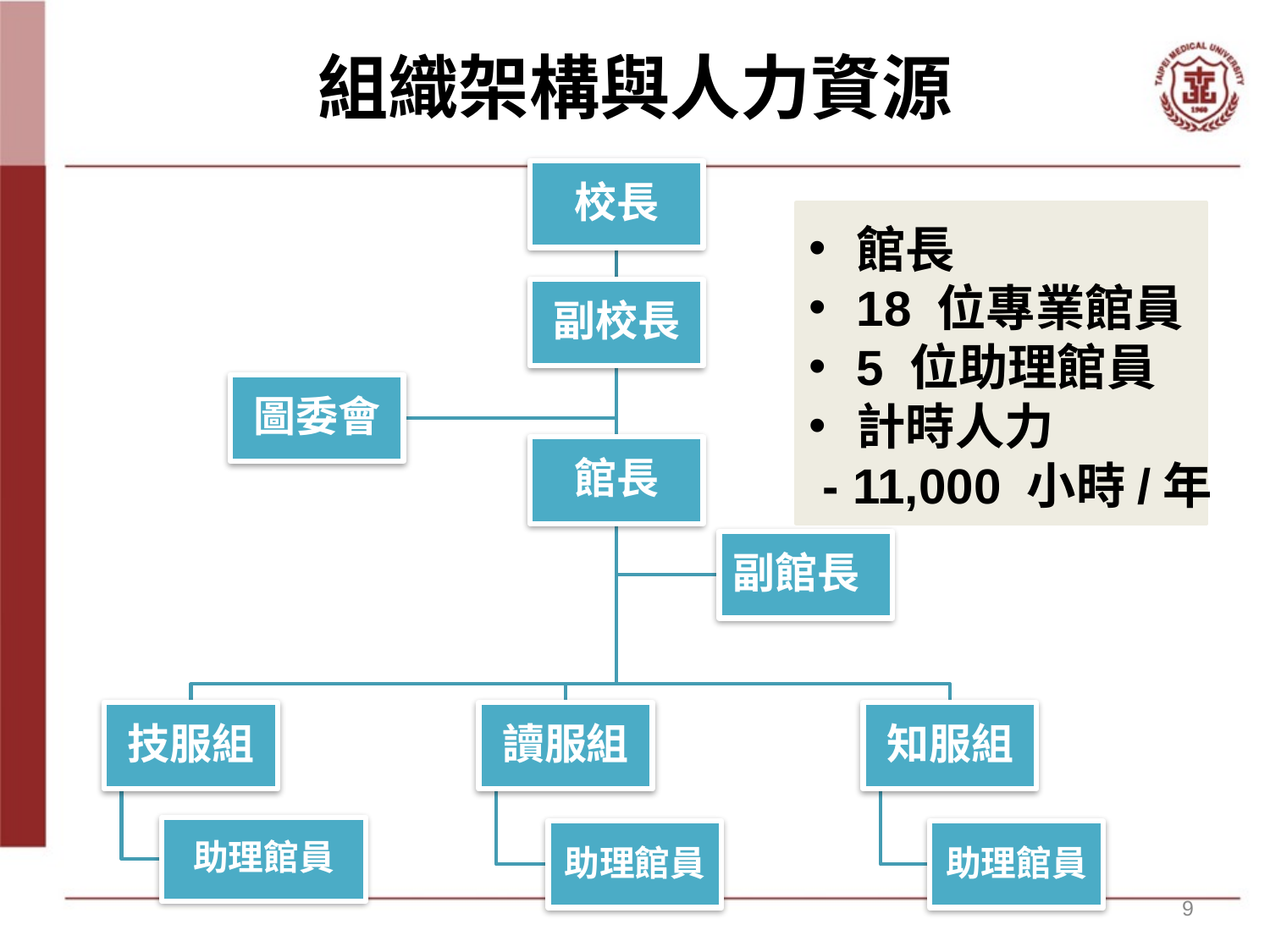

# 圖書館組織
組織架構與人力資源
校長
副校長
館長
技服組
助理館員
讀服組
助理館員
知服組
助理館員
副館長
圖委會

館長
18 位專業館員
5 位助理館員
計時人力
 - 11,000 小時/年
9